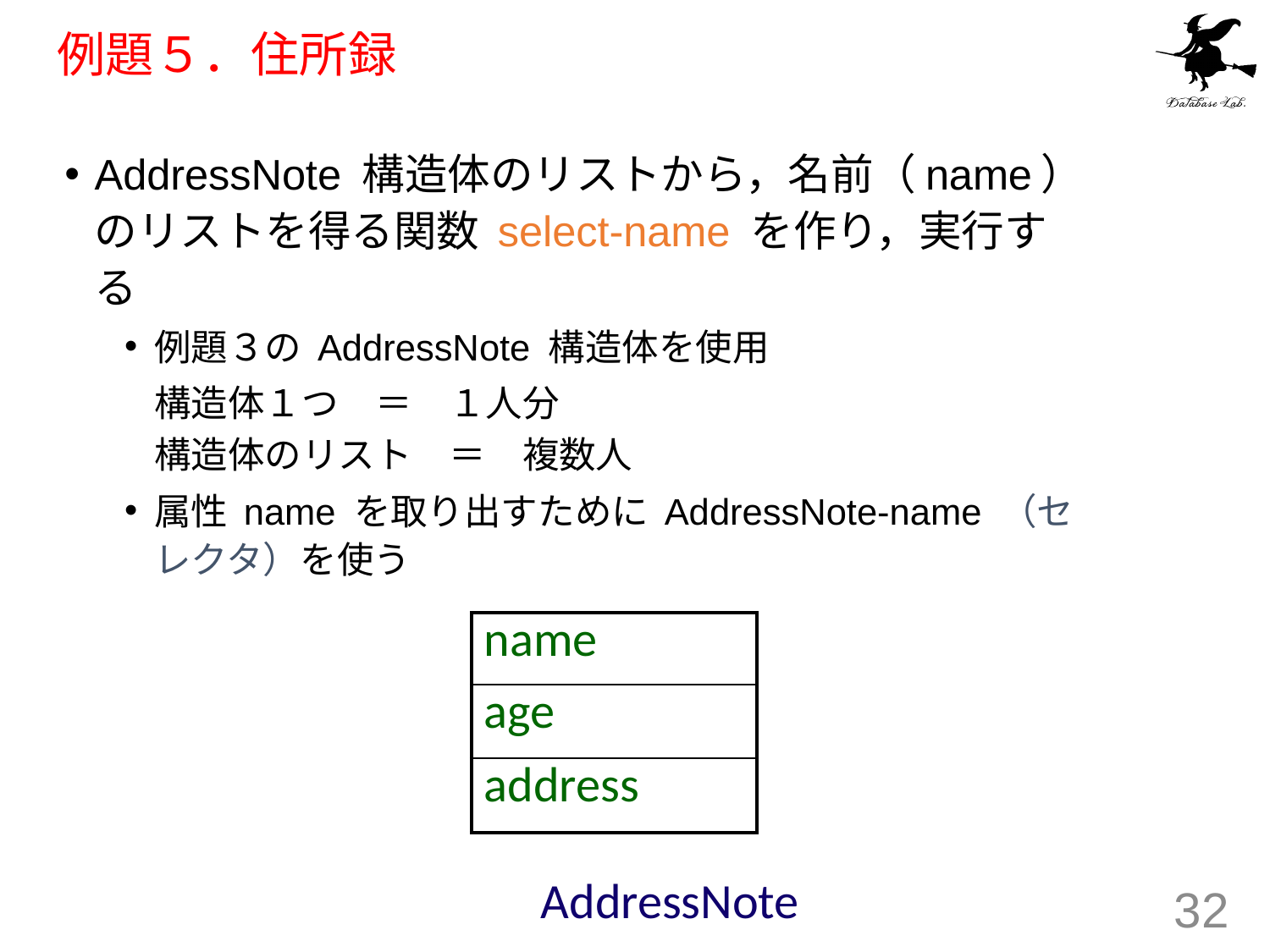

# 例題５．住所録
AddressNote 構造体のリストから，名前（name）のリストを得る関数 select-name を作り，実行する
例題３の AddressNote 構造体を使用
			構造体１つ　＝　１人分
			構造体のリスト　＝　複数人
属性 name を取り出すために AddressNote-name （セレクタ）を使う

| name |
| --- |
| age |
| address |
AddressNote
32